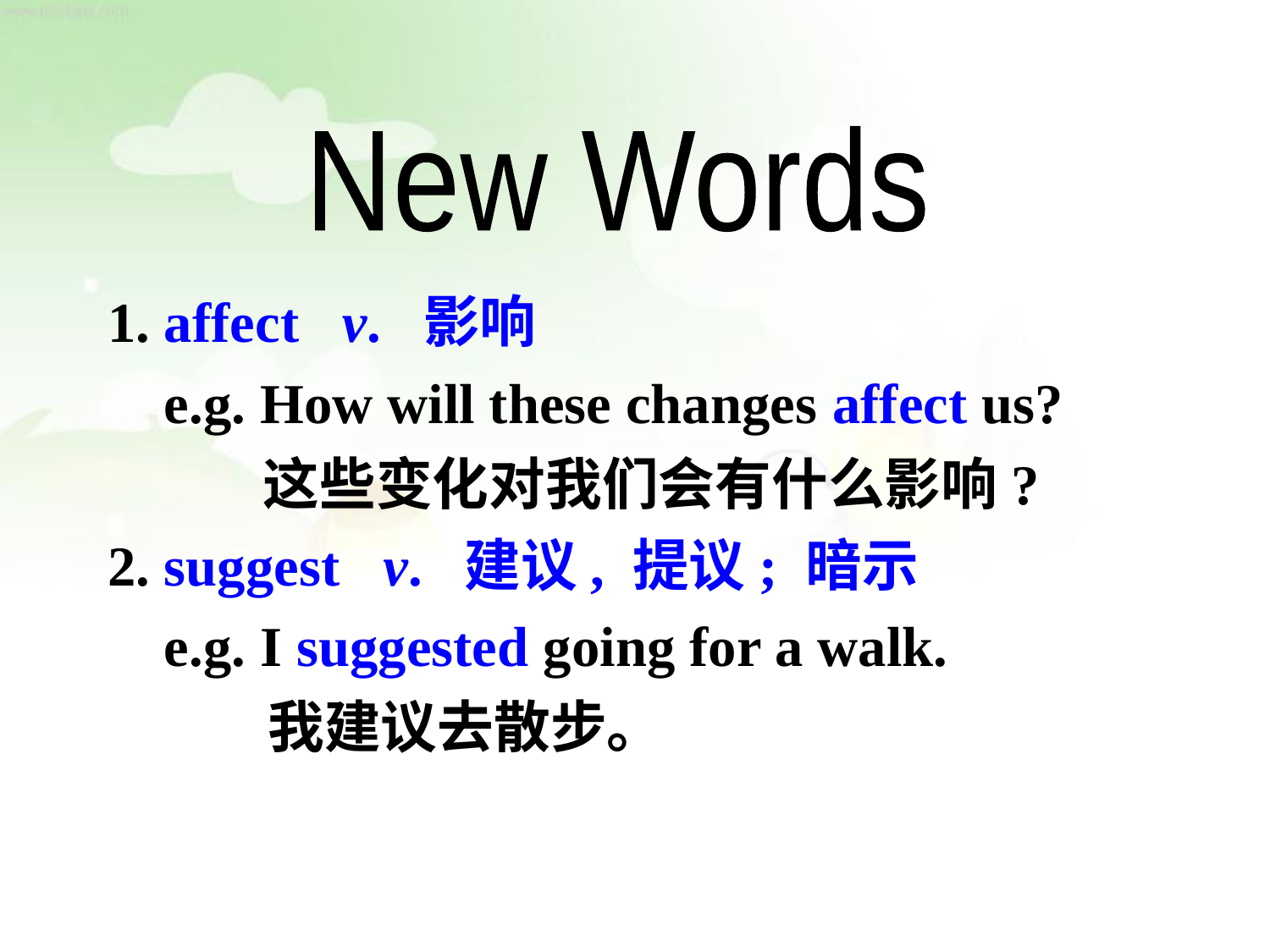

New Words
1. affect   v.  影响
    e.g. How will these changes affect us?
           这些变化对我们会有什么影响?
2. suggest   v.  建议, 提议; 暗示
    e.g. I suggested going for a walk.
       我建议去散步。